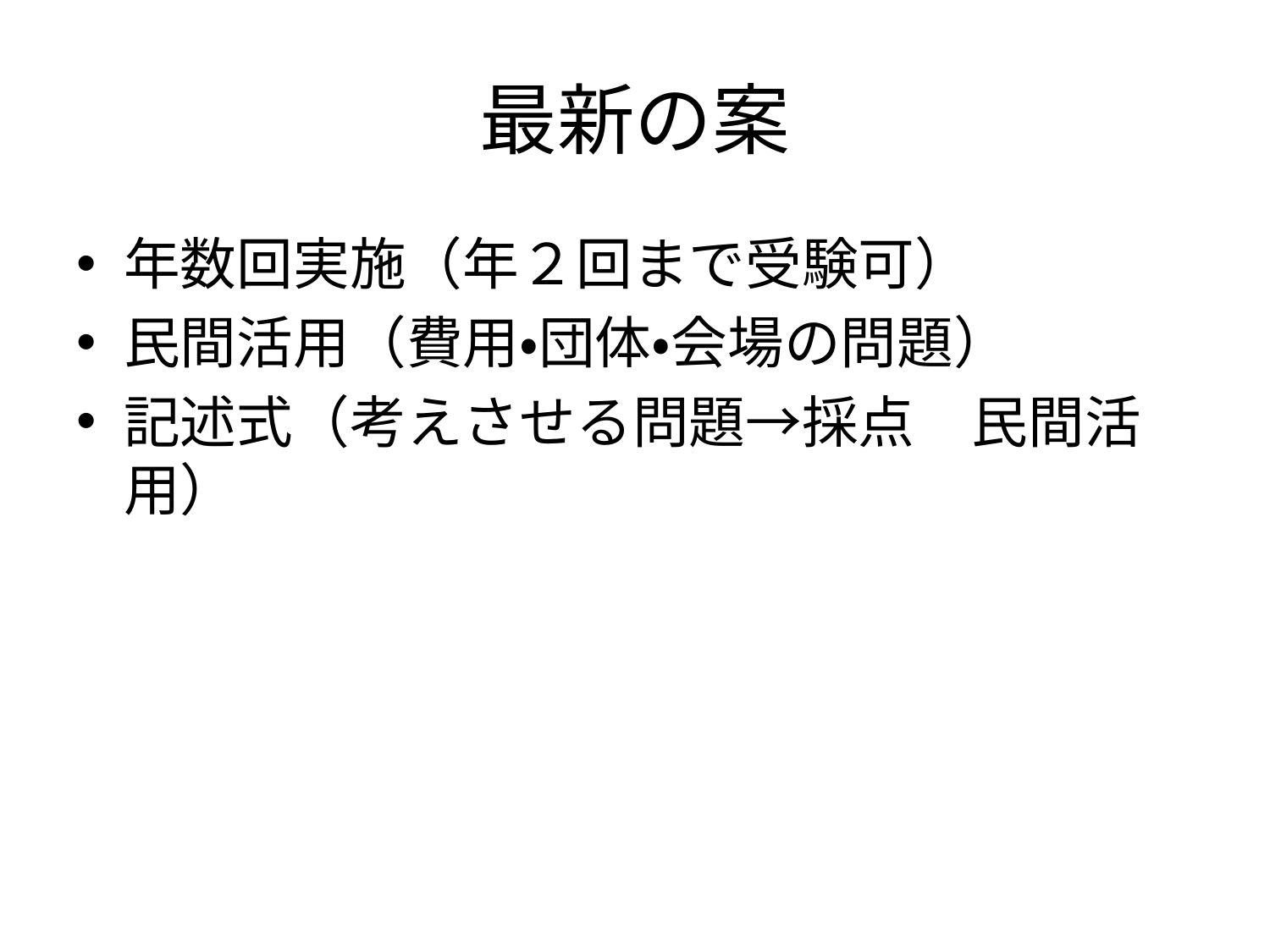

# 最新の案
年数回実施（年２回まで受験可）
民間活用（費用・団体・会場の問題）
記述式（考えさせる問題→採点　民間活用）